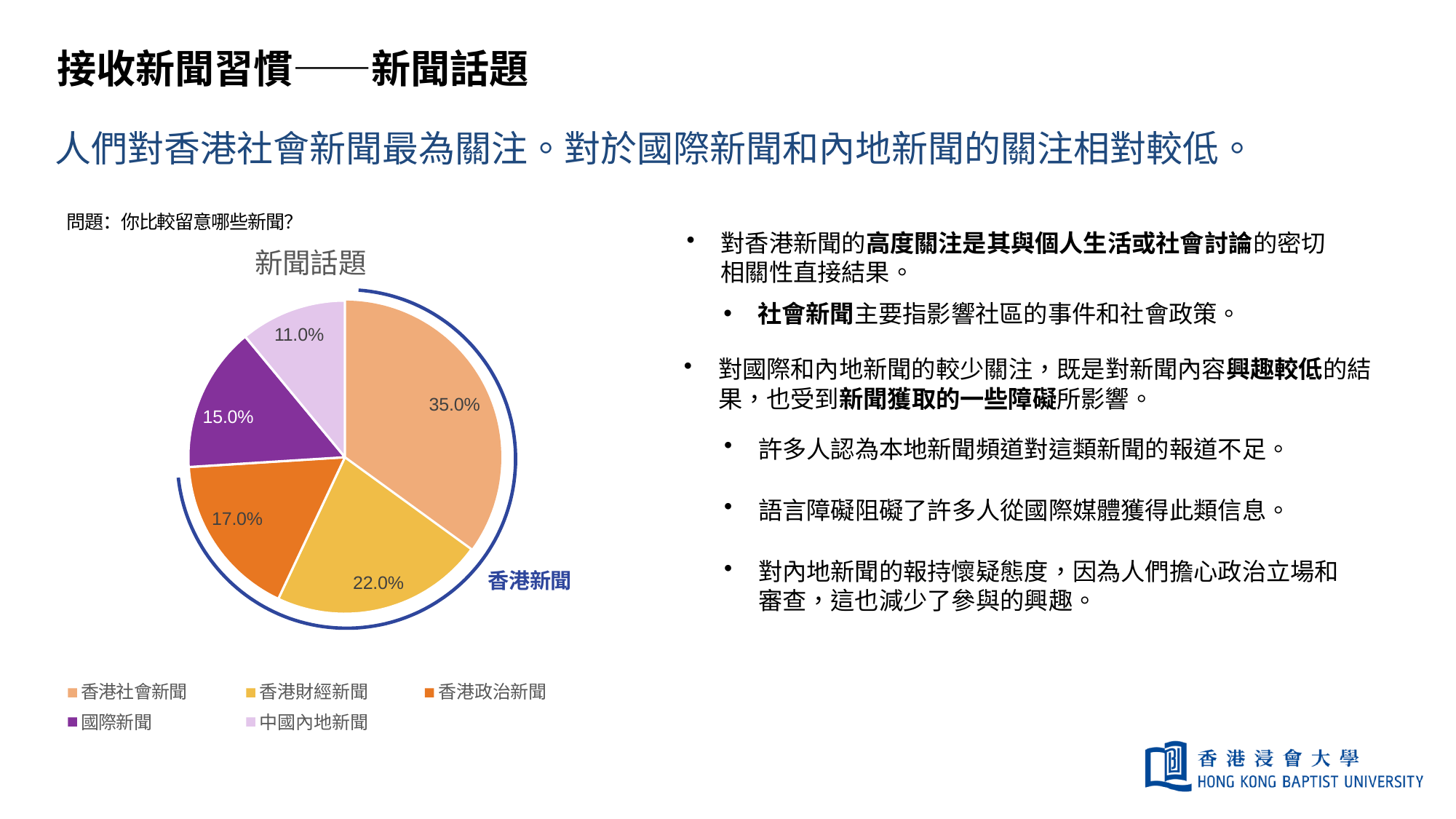

# 接收新聞習慣——新聞話題

人們對香港社會新聞最為關注。對於國際新聞和內地新聞的關注相對較低。
問題：你比較留意哪些新聞？
新聞話題
對香港新聞的高度關注是其與個人生活或社會討論的密切相關性直接結果。

社會新聞主要指影響社區的事件和社會政策。

11.0%
對國際和內地新聞的較少關注，既是對新聞內容興趣較低的結果，也受到新聞獲取的一些障礙所影響。
35.0%
15.0%
許多人認為本地新聞頻道對這類新聞的報道不足。

語言障礙阻礙了許多人從國際媒體獲得此類信息。

對內地新聞的報持懷疑態度，因為人們擔心政治立場和審查，這也減少了參與的興趣。
17.0%
香港新聞
22.0%
香港社會新聞
國際新聞
香港財經新聞
中國內地新聞
香港政治新聞